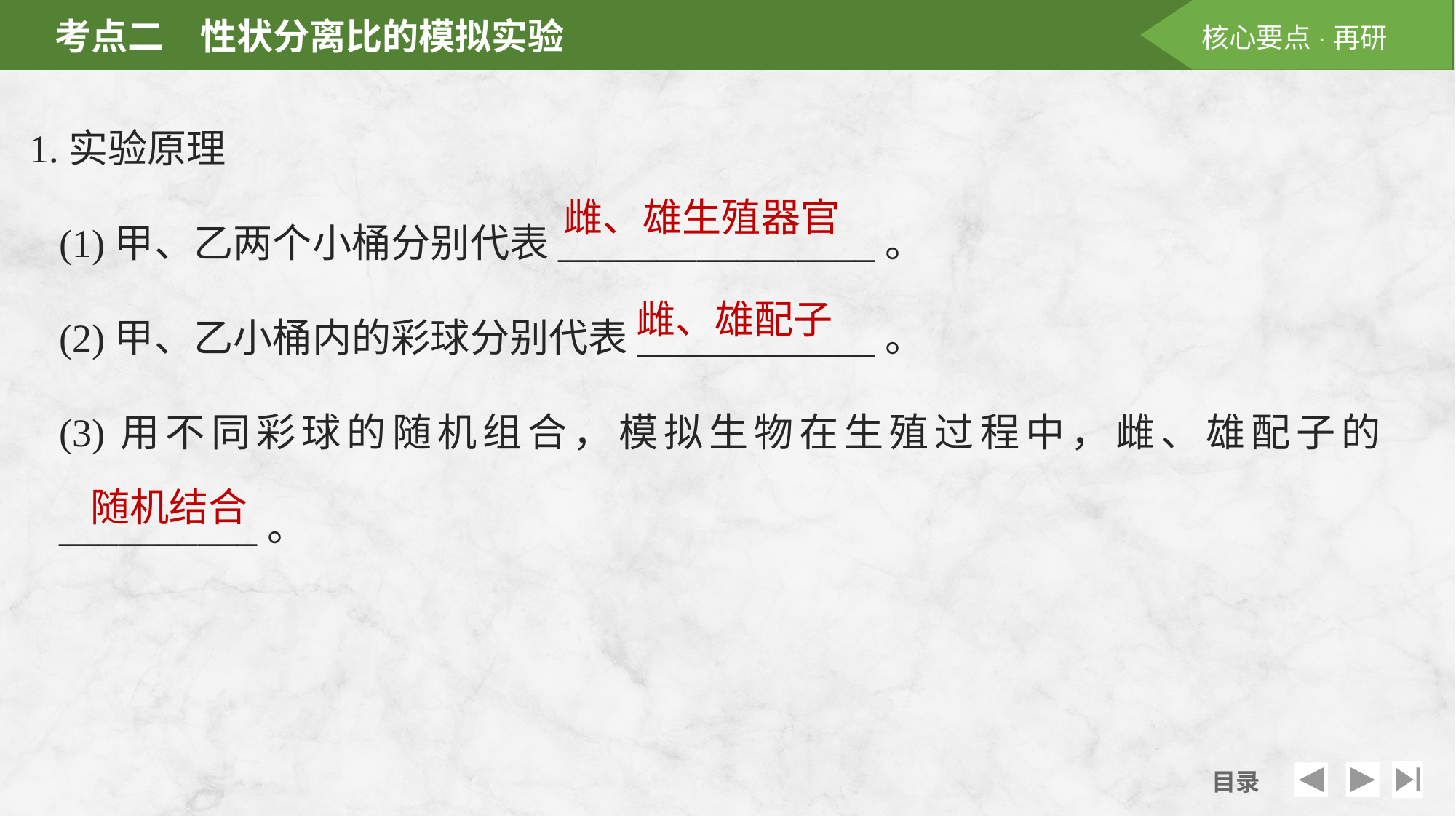

1.实验原理
	(1)甲、乙两个小桶分别代表________________。
	(2)甲、乙小桶内的彩球分别代表____________。
	(3)用不同彩球的随机组合，模拟生物在生殖过程中，雌、雄配子的__________。
雌、雄生殖器官
雌、雄配子
随机结合